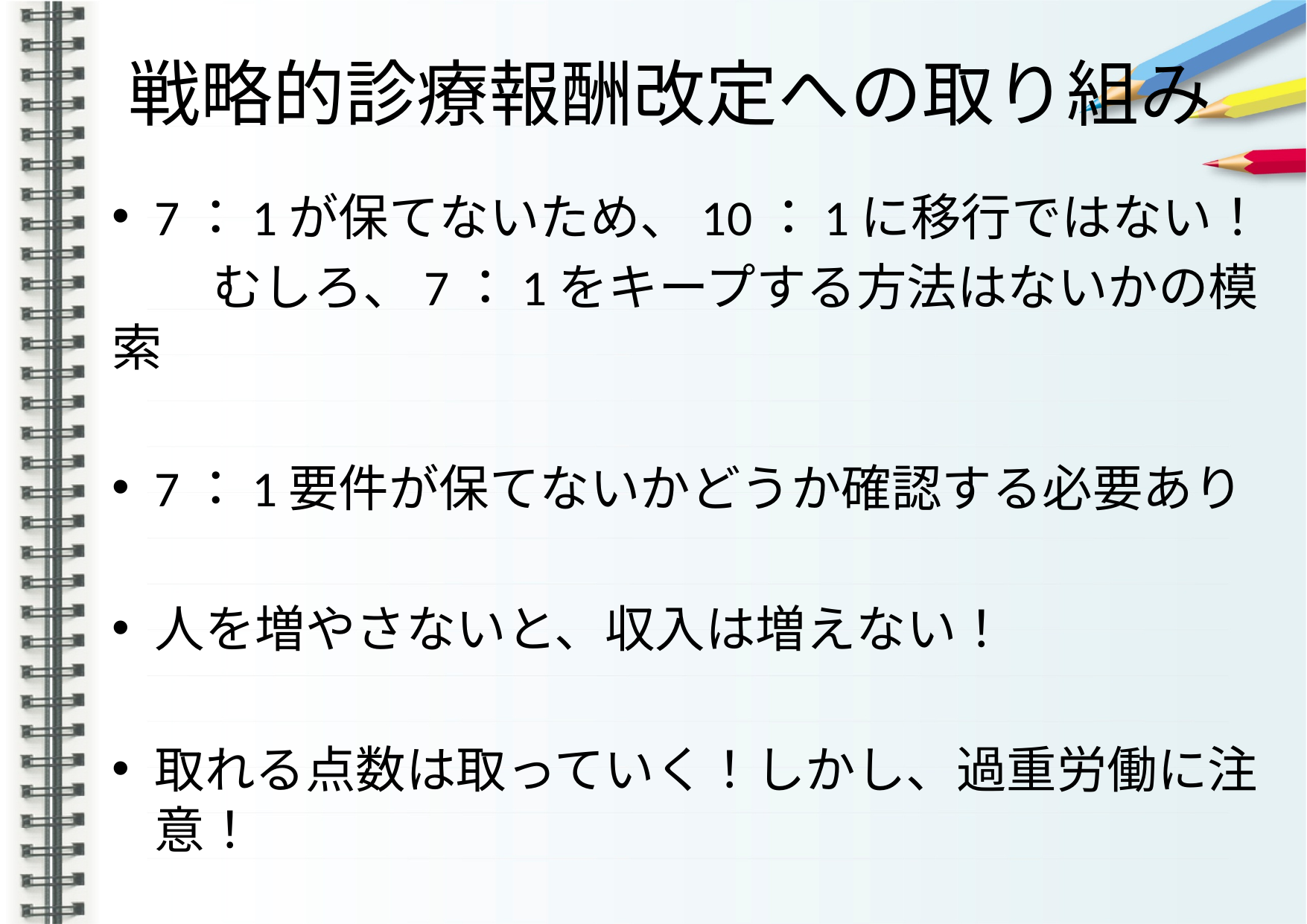

# 戦略的診療報酬改定への取り組み
7：1が保てないため、10：1に移行ではない！
　　むしろ、7：1をキープする方法はないかの模索

7：1要件が保てないかどうか確認する必要あり

人を増やさないと、収入は増えない！

取れる点数は取っていく！しかし、過重労働に注意！